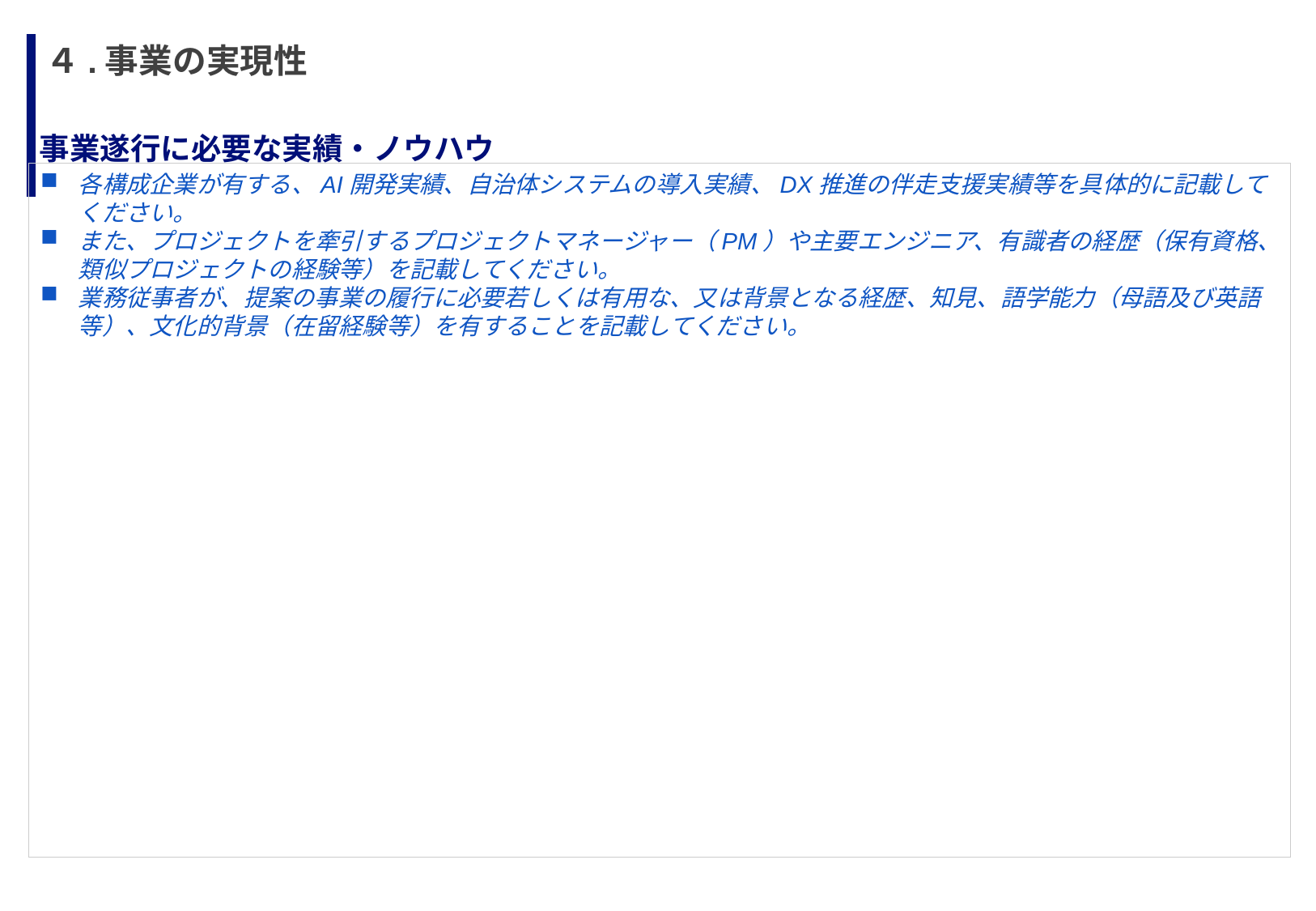

# ４.事業の実現性

事業遂行に必要な実績・ノウハウ
各構成企業が有する、AI開発実績、自治体システムの導入実績、DX推進の伴走支援実績等を具体的に記載してください。
また、プロジェクトを牽引するプロジェクトマネージャー（PM）や主要エンジニア、有識者の経歴（保有資格、類似プロジェクトの経験等）を記載してください。
業務従事者が、提案の事業の履行に必要若しくは有用な、又は背景となる経歴、知見、語学能力（母語及び英語等）、文化的背景（在留経験等）を有することを記載してください。